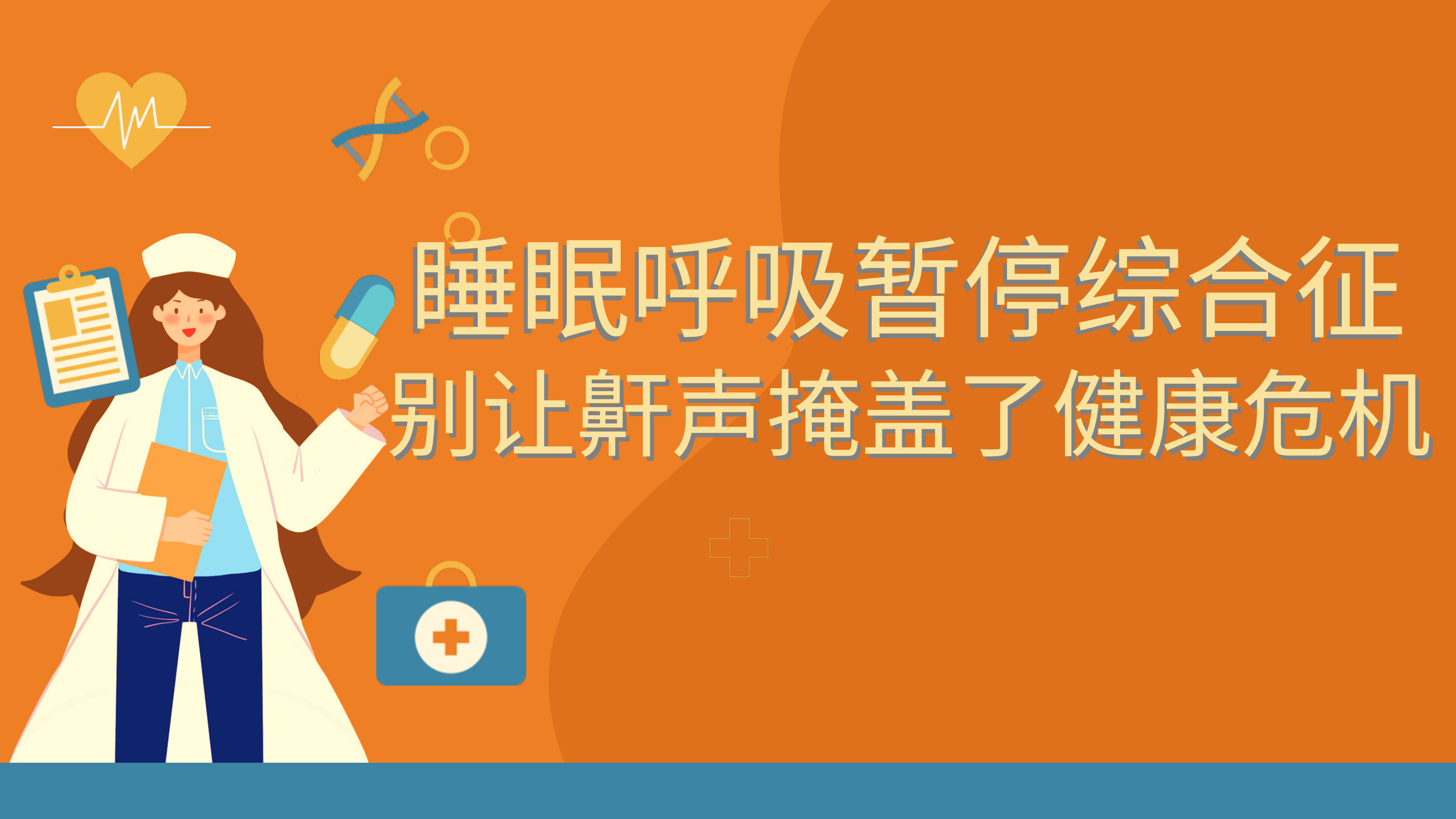

睡眠呼吸暂停综合征
睡眠呼吸暂停综合征

别让鼾声掩盖了健康危机
别让鼾声掩盖了健康危机